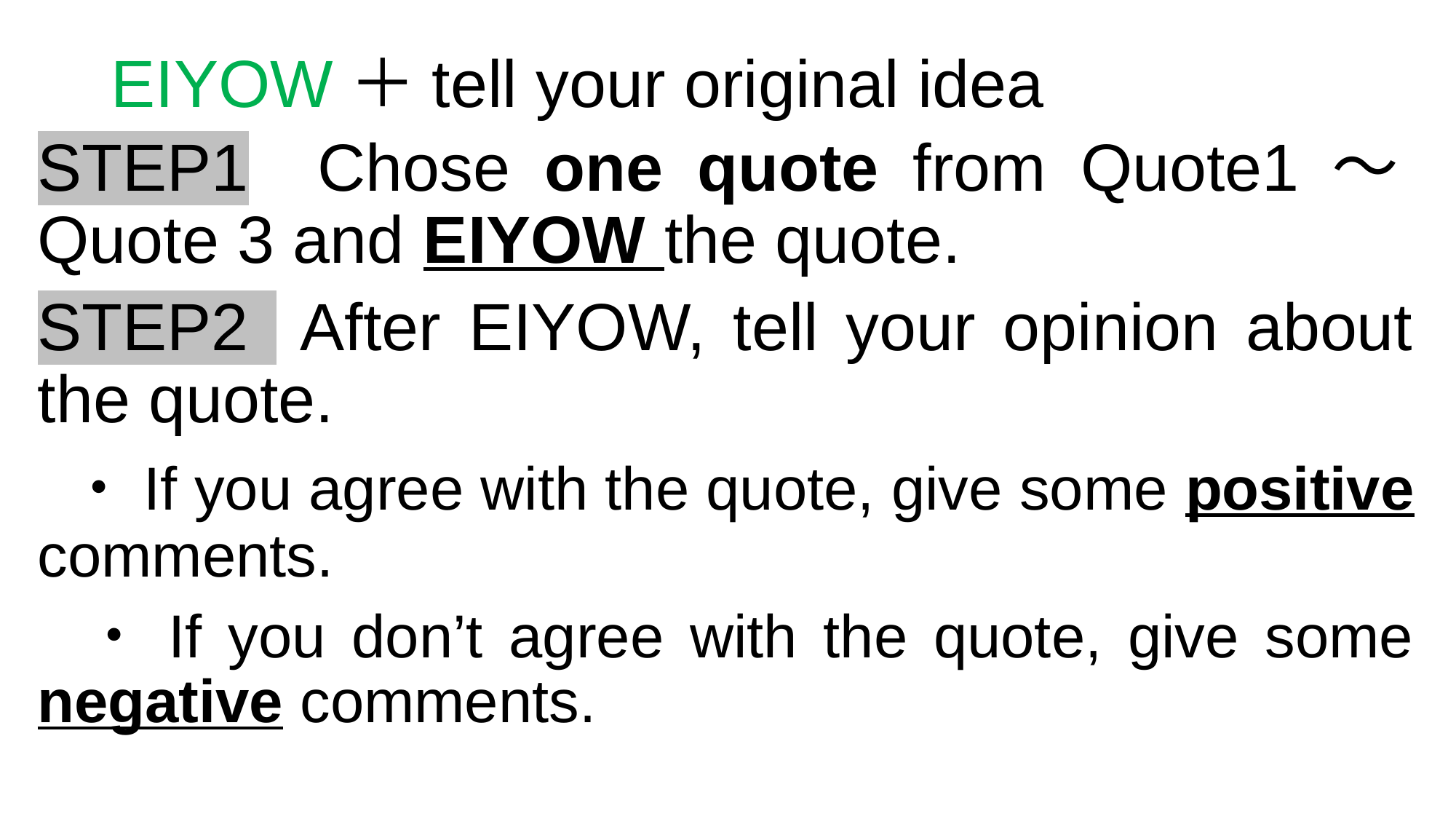

# EIYOW＋tell your original idea
STEP1  Chose one quote from Quote1〜Quote 3 and EIYOW the quote.
STEP2  After EIYOW, tell your opinion about the quote.
 ・If you agree with the quote, give some positive comments.
 ・If you don’t agree with the quote, give some negative comments.